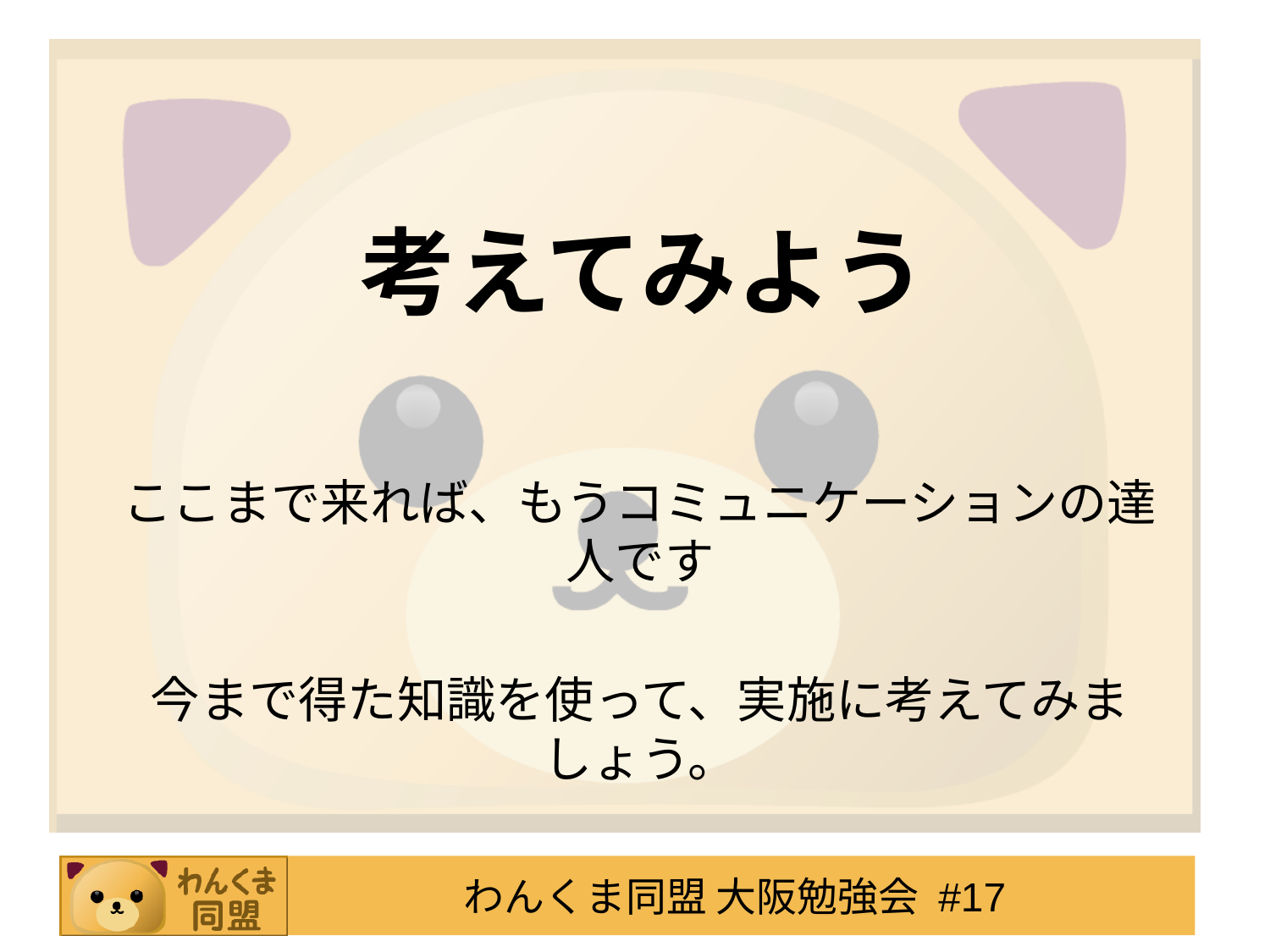

# 考えてみよう

ここまで来れば、もうコミュニケーションの達人です

今まで得た知識を使って、実施に考えてみましょう。